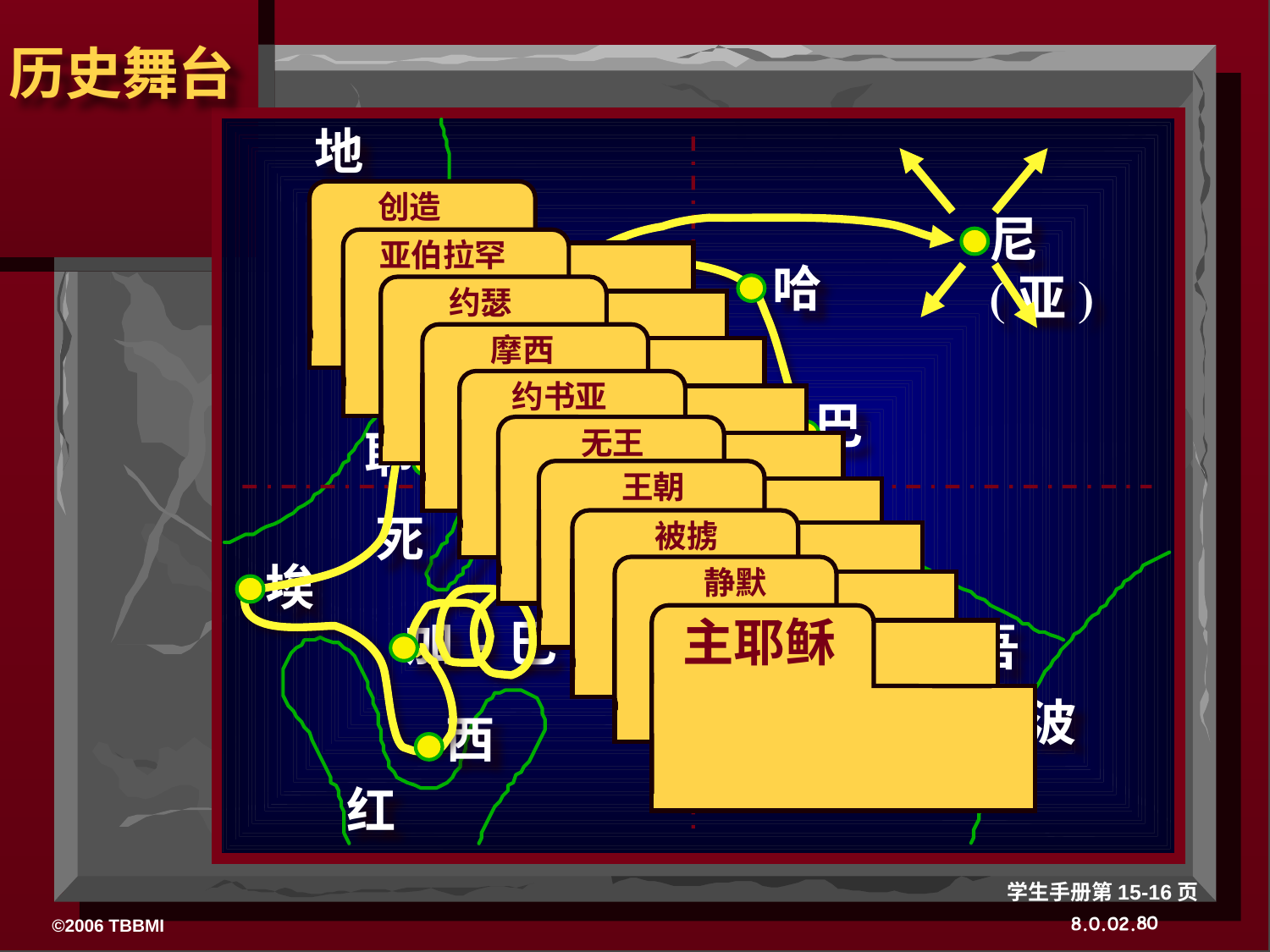

地

创造

尼(亚)

亚伯拉罕

哈

约瑟

加

摩西

迦

幼

约书亚

巴

耶

   无王

尼

   王朝

死

   被掳

埃

   静默

加-巴

主耶稣

吾

波
西

红
学生手册第15-16页
80